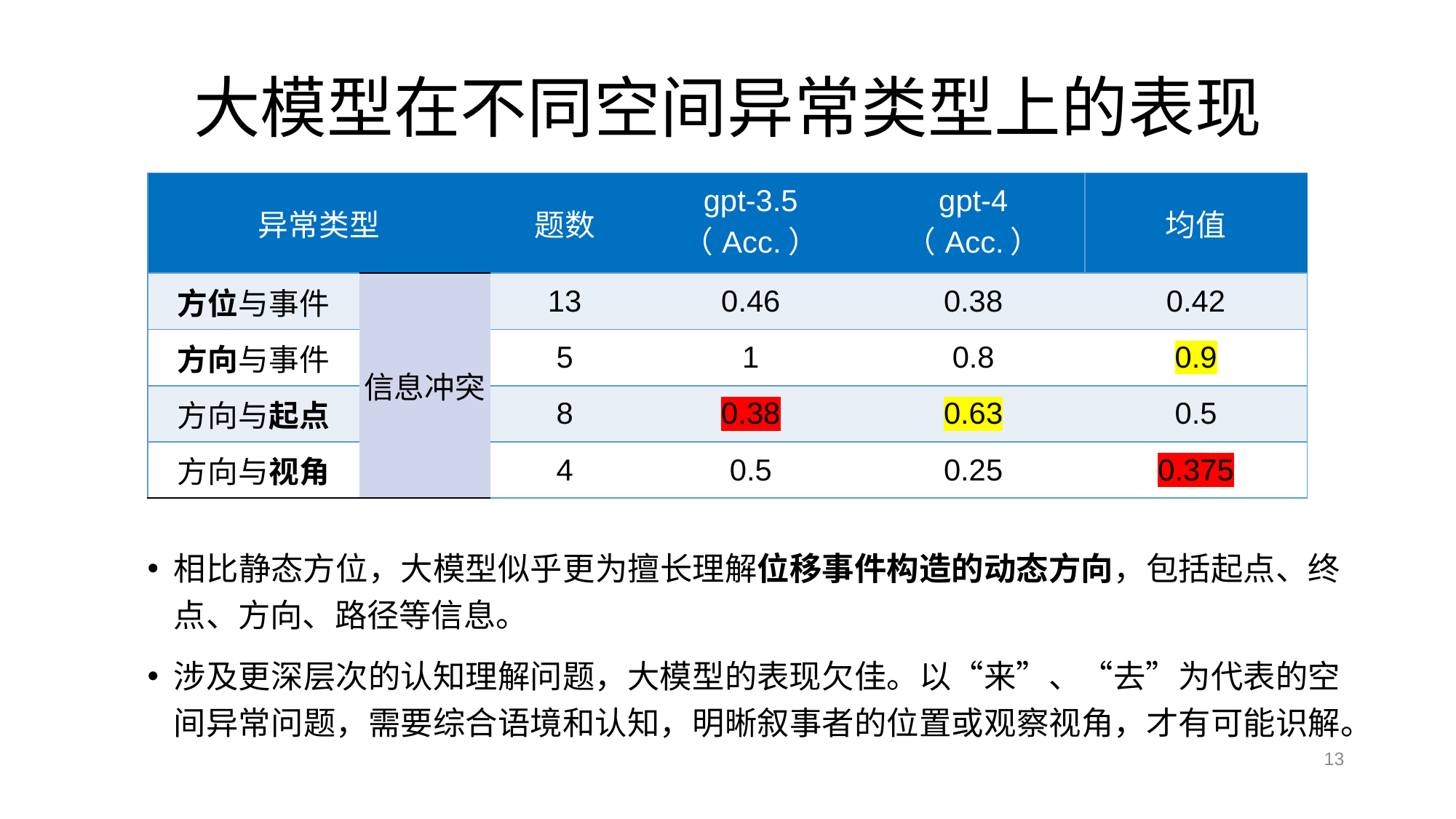

大模型在不同空间异常类型上的表现
| 异常类型 |  | 题数 | gpt-3.5 （Acc.） | gpt-4 （Acc.） | 均值 |
| --- | --- | --- | --- | --- | --- |
| 方位与事件 | 信息冲突 | 13 | 0.46 | 0.38 | 0.42 |
| 方向与事件 |  | 5 | 1 | 0.8 | 0.9 |
| 方向与起点 |  | 8 | 0.38 | 0.63 | 0.5 |
| 方向与视角 |  | 4 | 0.5 | 0.25 | 0.375 |

相比静态方位，大模型似乎更为擅长理解位移事件构造的动态方向，包括起点、终点、方向、路径等信息。
涉及更深层次的认知理解问题，大模型的表现欠佳。以“来”、“去”为代表的空间异常问题，需要综合语境和认知，明晰叙事者的位置或观察视角，才有可能识解。
13